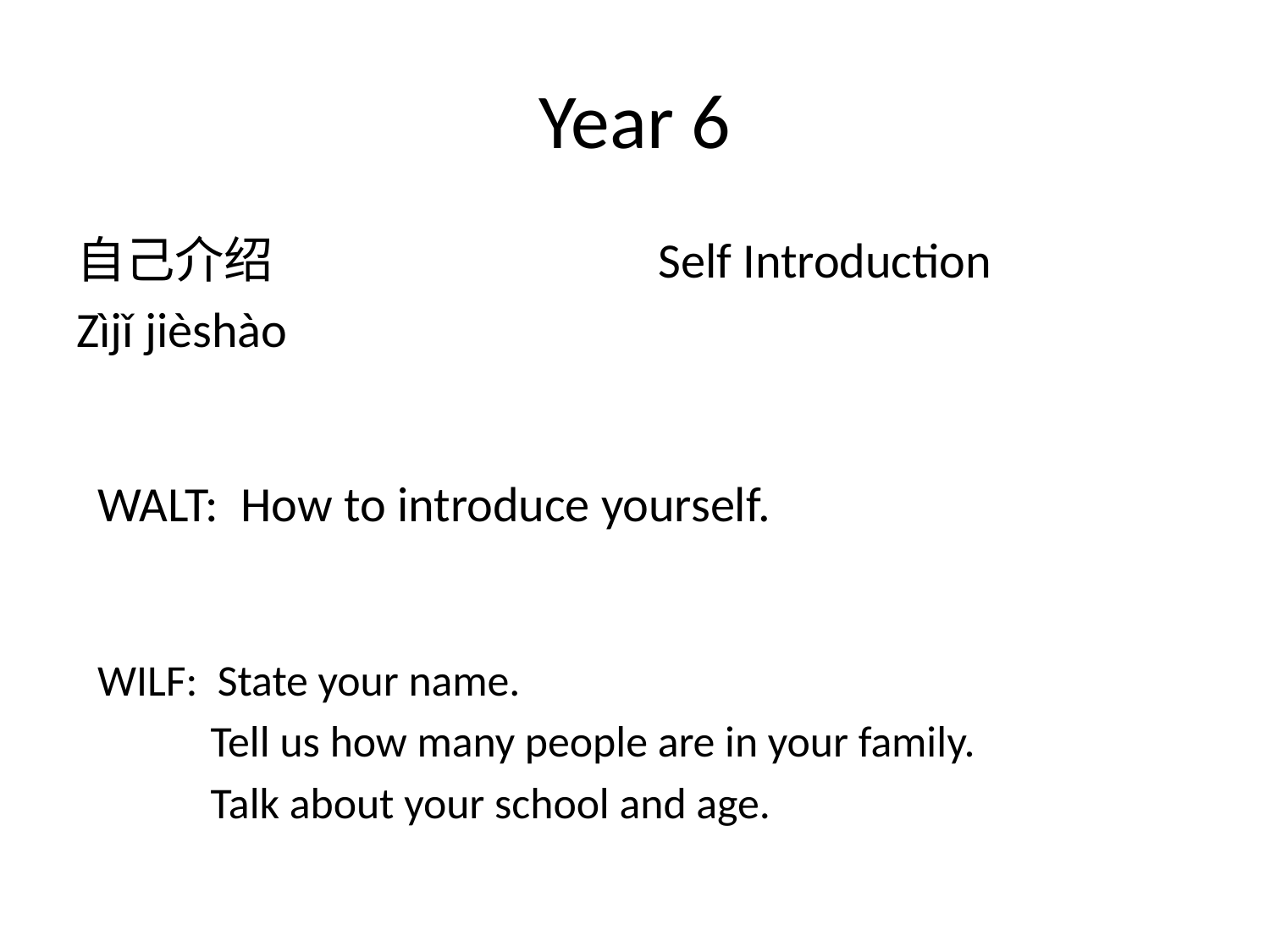

# Year 6
自己介绍
Zìjǐ jièshào
Self Introduction
WALT:  How to introduce yourself.
WILF:  State your name.
	Tell us how many people are in your family.
	Talk about your school and age.